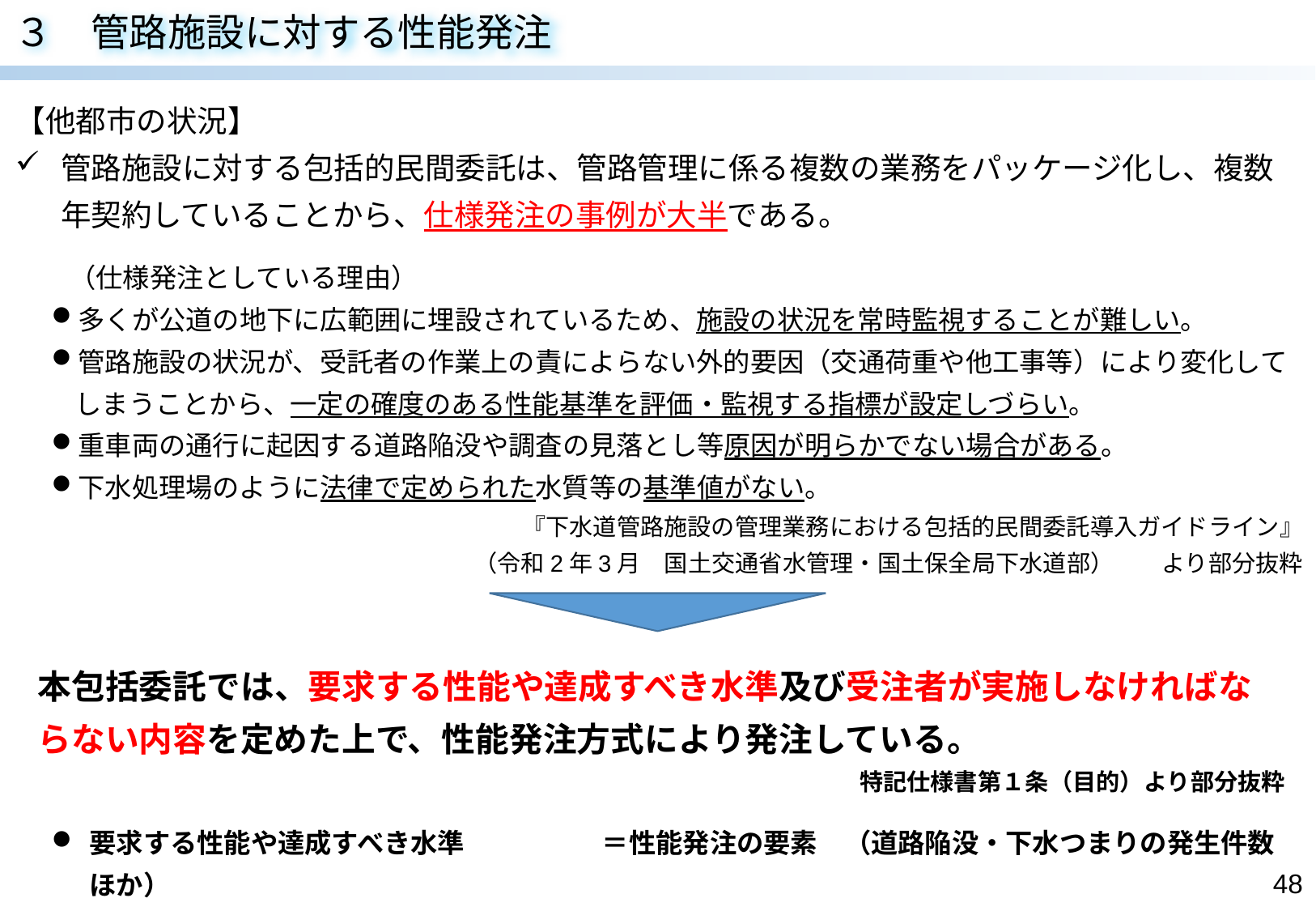

３　管路施設に対する性能発注

【他都市の状況】
管路施設に対する包括的民間委託は、管路管理に係る複数の業務をパッケージ化し、複数年契約していることから、仕様発注の事例が大半である。

　　（仕様発注としている理由）
多くが公道の地下に広範囲に埋設されているため、施設の状況を常時監視することが難しい。
管路施設の状況が、受託者の作業上の責によらない外的要因（交通荷重や他工事等）により変化してしまうことから、一定の確度のある性能基準を評価・監視する指標が設定しづらい。
重車両の通行に起因する道路陥没や調査の見落とし等原因が明らかでない場合がある。
下水処理場のように法律で定められた水質等の基準値がない。
『下水道管路施設の管理業務における包括的民間委託導入ガイドライン』
（令和2年3月　国土交通省水管理・国土保全局下水道部）　　より部分抜粋

本包括委託では、要求する性能や達成すべき水準及び受注者が実施しなければならない内容を定めた上で、性能発注方式により発注している。
特記仕様書第１条（目的）より部分抜粋
要求する性能や達成すべき水準　	　＝性能発注の要素　（道路陥没・下水つまりの発生件数ほか）
受注者が実施しなければならない内容　＝仕様発注的要素　（過年度業務の履行実績　：別紙-12）
48